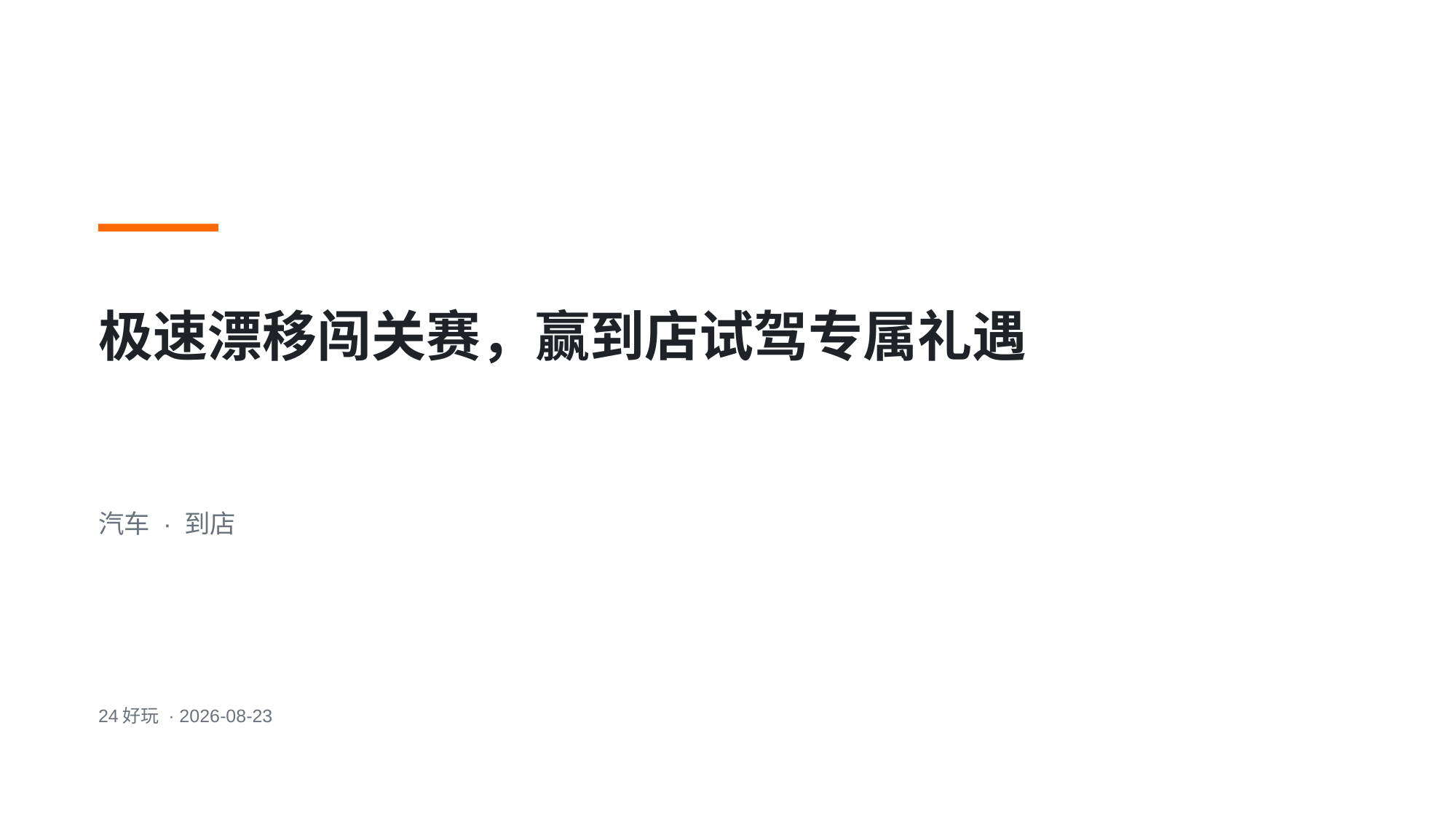

极速漂移闯关赛，赢到店试驾专属礼遇
汽车 · 到店
24好玩 · 2026-08-23